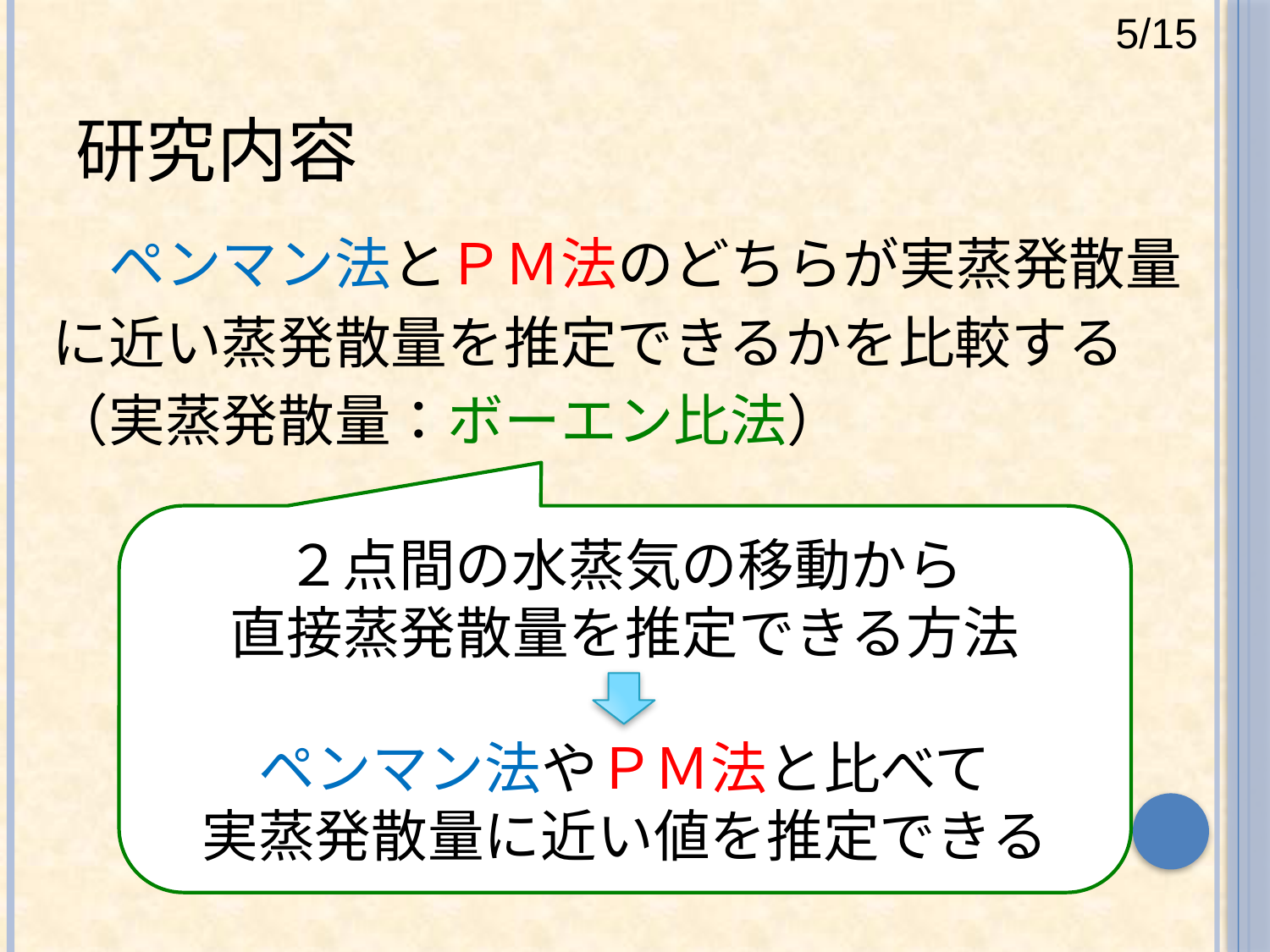

5/15
# 研究内容
　ペンマン法とＰＭ法のどちらが実蒸発散量
に近い蒸発散量を推定できるかを比較する
（実蒸発散量：ボーエン比法）
２点間の水蒸気の移動から
直接蒸発散量を推定できる方法

ペンマン法やＰＭ法と比べて
実蒸発散量に近い値を推定できる